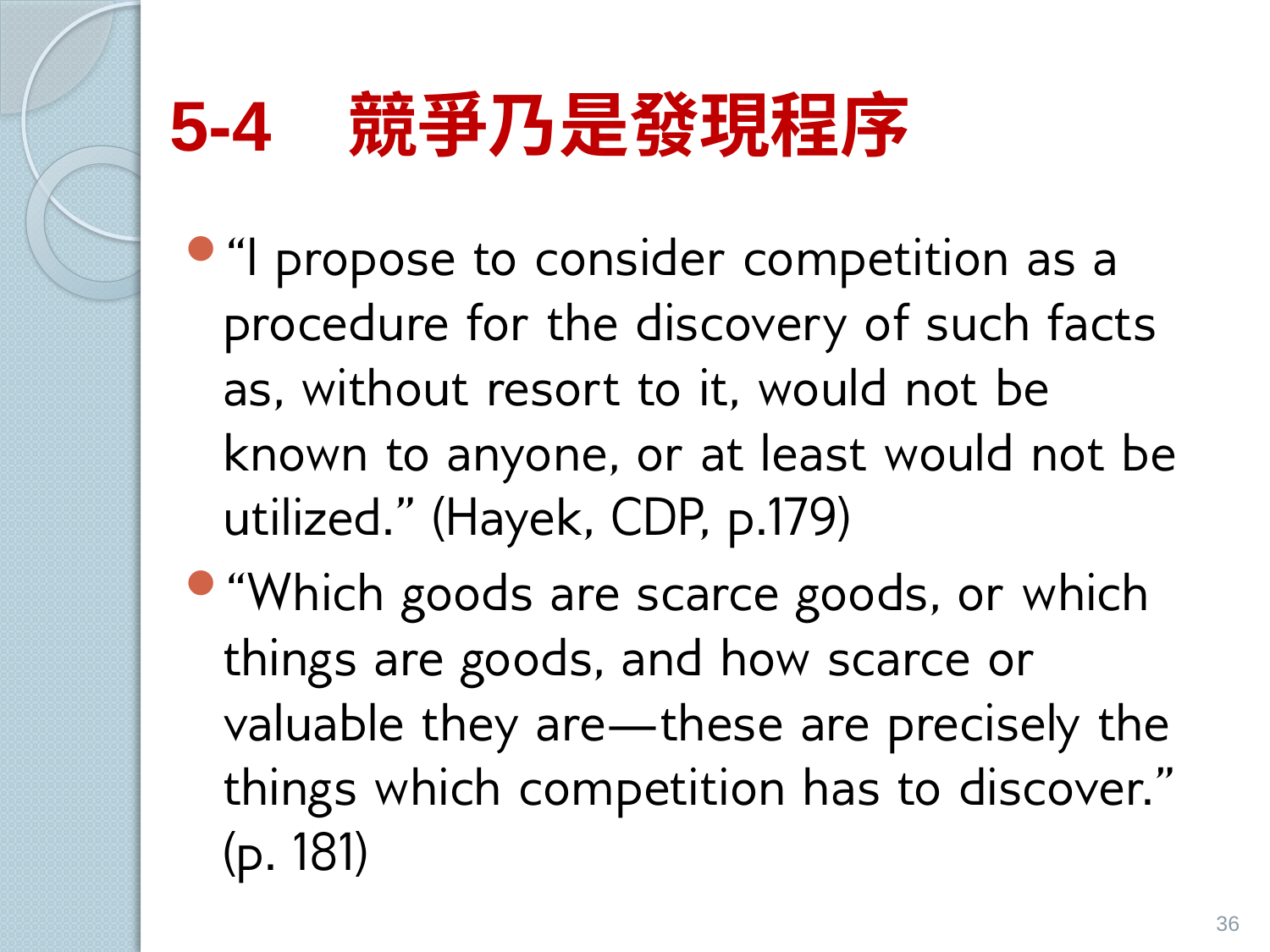

# 5-4   競爭乃是發現程序
“I propose to consider competition as a procedure for the discovery of such facts as, without resort to it, would not be known to anyone, or at least would not be utilized.” (Hayek, CDP, p.179)
“Which goods are scarce goods, or which things are goods, and how scarce or valuable they are—these are precisely the things which competition has to discover.” (p. 181)
36